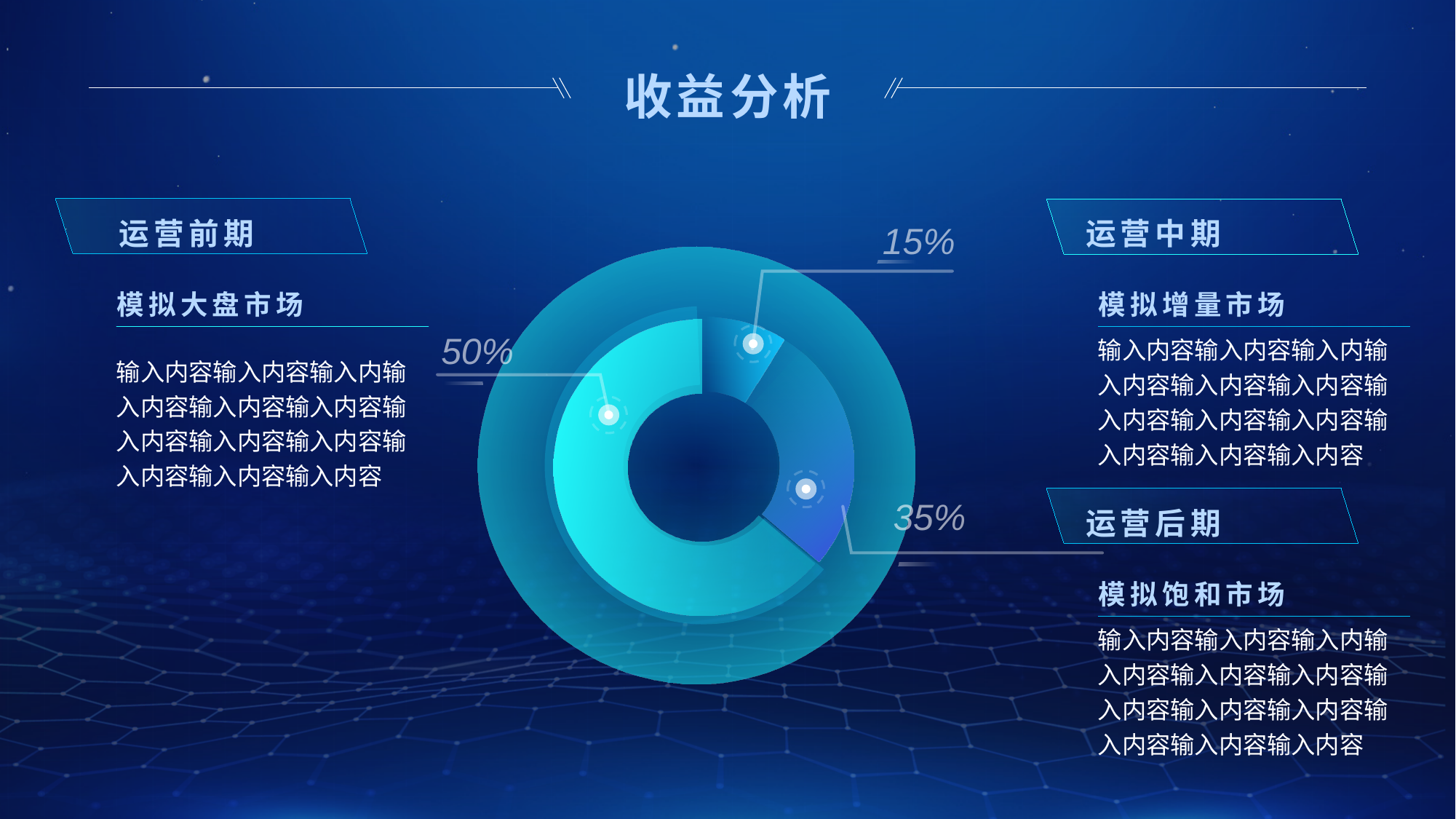

# 收益分析
运营前期

运营中期

15%

模拟大盘市场
模拟增量市场

### Chart

| Category | 销售额 |
|---|---|
| 随机用户 | 1500.0 |
| 偏好受众 | 3500.0 |
| 普通受众 | 489.33 |

50%
输入内容输入内容输入内输入内容输入内容输入内容输入内容输入内容输入内容输入内容输入内容输入内容

输入内容输入内容输入内输入内容输入内容输入内容输入内容输入内容输入内容输入内容输入内容输入内容

运营后期
35%

模拟饱和市场

输入内容输入内容输入内输入内容输入内容输入内容输入内容输入内容输入内容输入内容输入内容输入内容